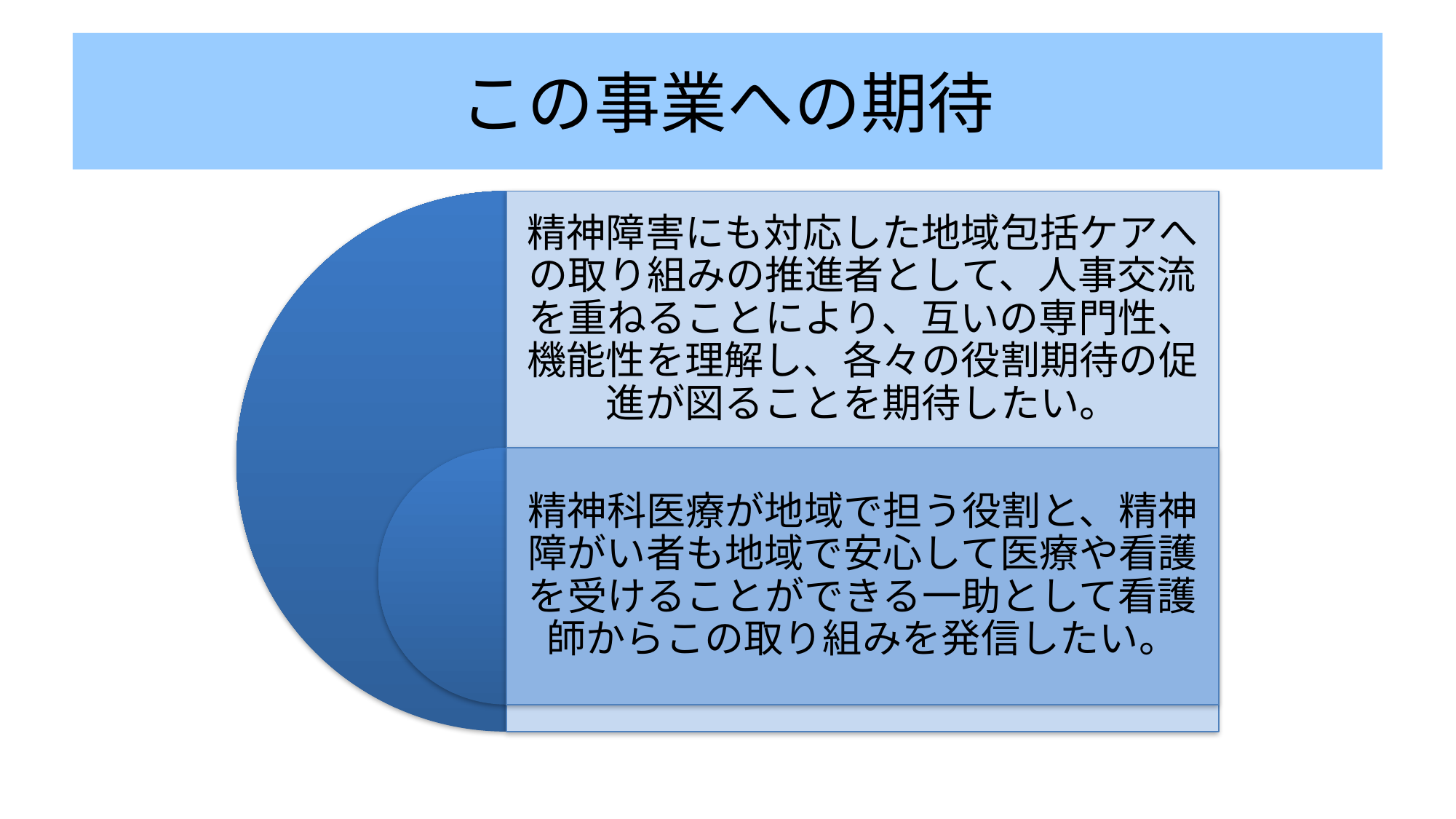

# この事業への期待
精神障害にも対応した地域包括ケアへの取り組みの推進者として、人事交流を重ねることにより、互いの専門性、機能性を理解し、各々の役割期待の促進が図ることを期待したい。
精神科医療が地域で担う役割と、精神障がい者も地域で安心して医療や看護を受けることができる一助として看護師からこの取り組みを発信したい。